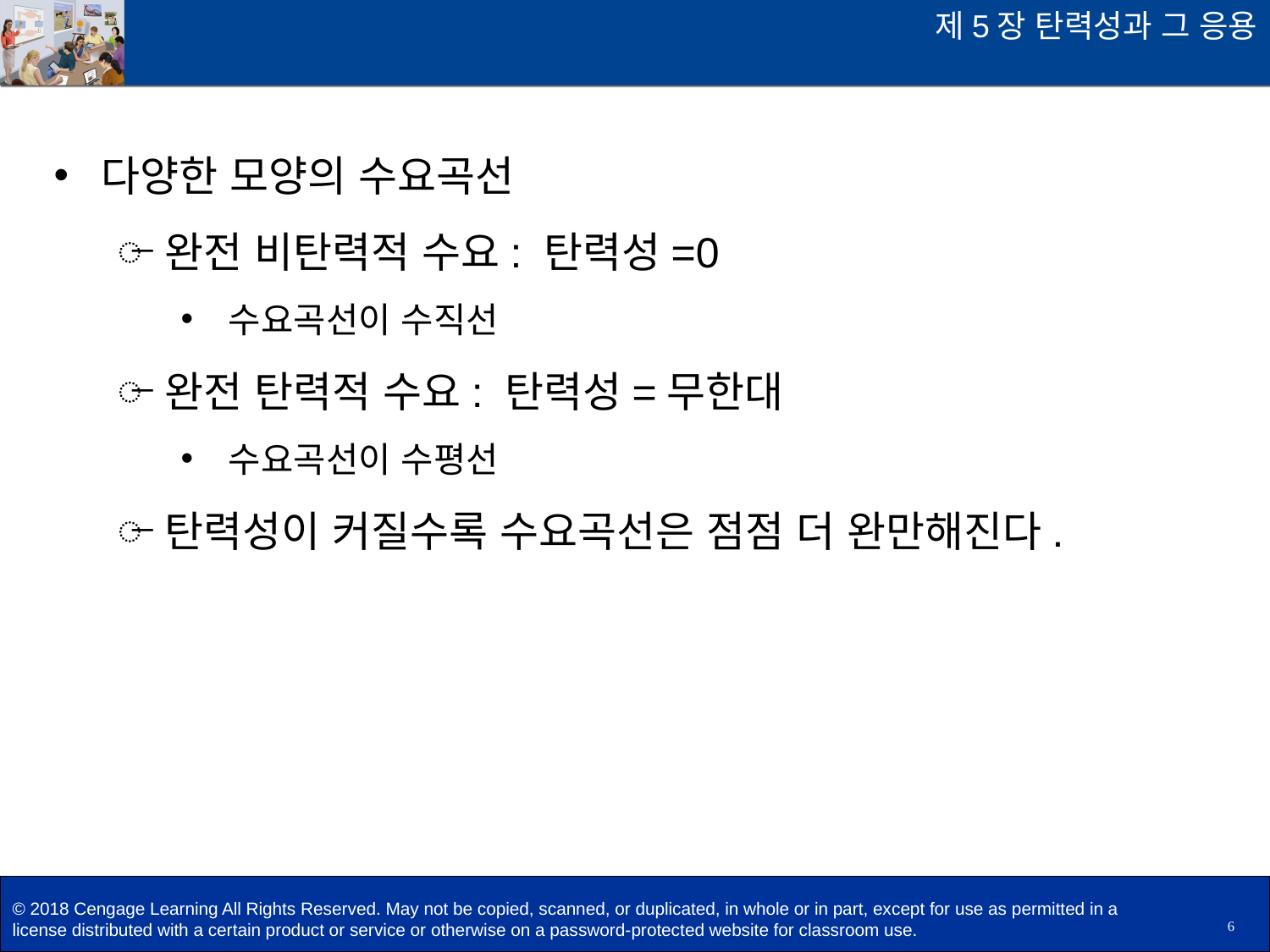

제5장 탄력성과 그 응용
다양한 모양의 수요곡선
완전 비탄력적 수요: 탄력성=0
수요곡선이 수직선
완전 탄력적 수요: 탄력성=무한대
수요곡선이 수평선
탄력성이 커질수록 수요곡선은 점점 더 완만해진다.